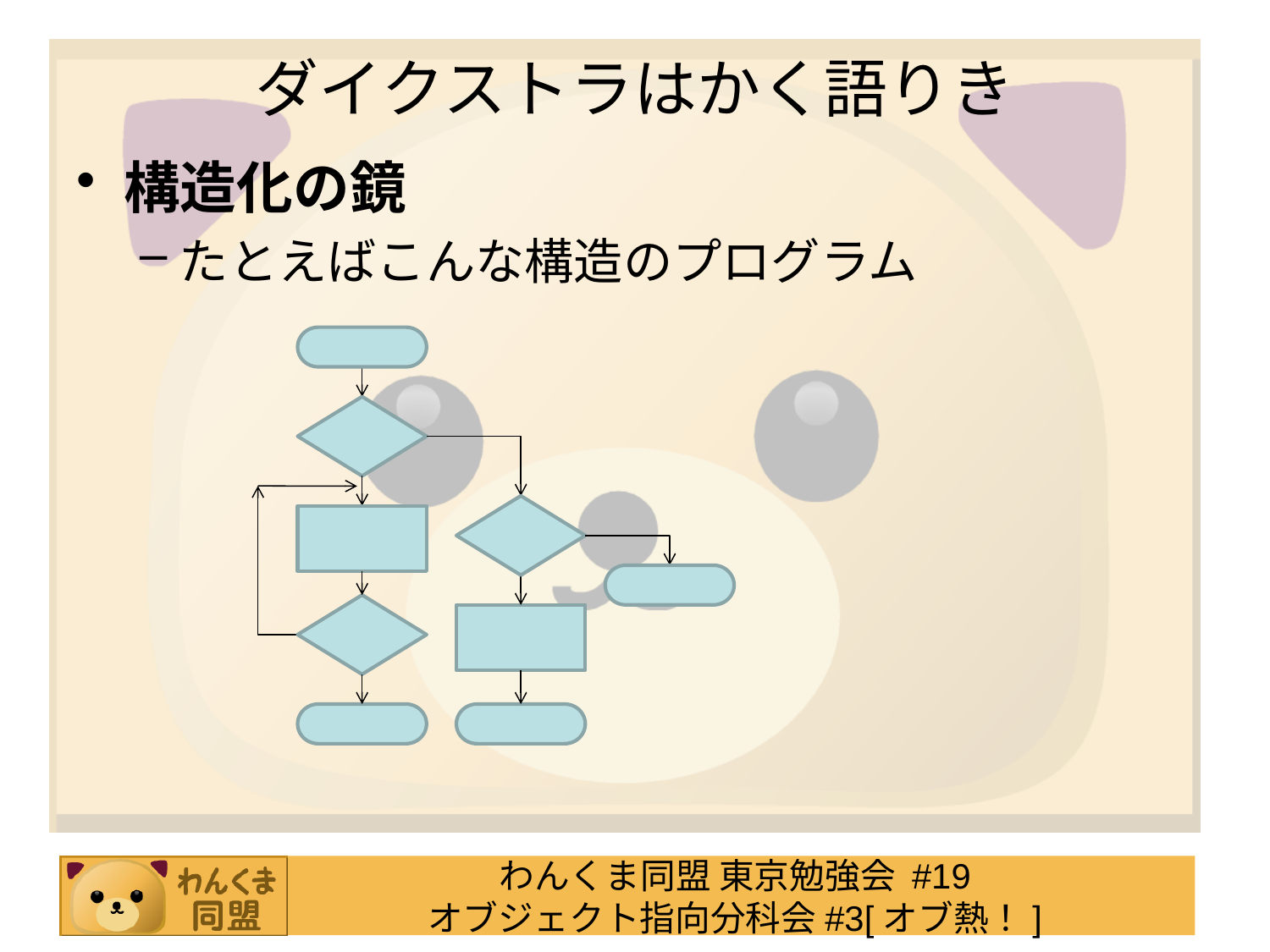

# ダイクストラはかく語りき
構造化の鏡
たとえばこんな構造のプログラム